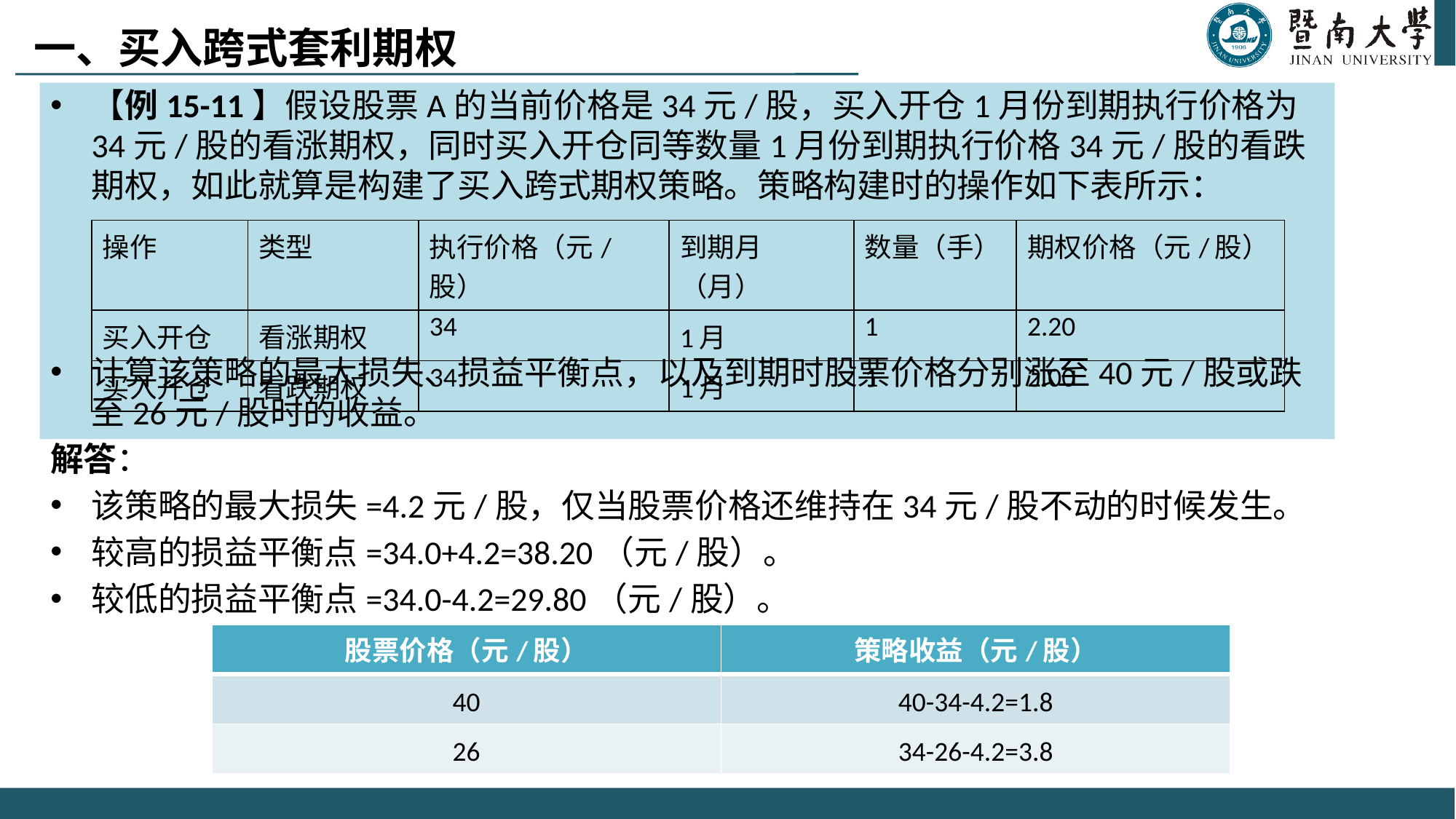

# 一、买入跨式套利期权

【例15-11】假设股票A的当前价格是34元/股，买入开仓1月份到期执行价格为34元/股的看涨期权，同时买入开仓同等数量1月份到期执行价格34元/股的看跌期权，如此就算是构建了买入跨式期权策略。策略构建时的操作如下表所示：

计算该策略的最大损失、损益平衡点，以及到期时股票价格分别涨至40元/股或跌至26元/股时的收益。
解答：
该策略的最大损失=4.2元/股，仅当股票价格还维持在34元/股不动的时候发生。
较高的损益平衡点=34.0+4.2=38.20（元/股）。
较低的损益平衡点=34.0-4.2=29.80（元/股）。

| 操作 | 类型 | 执行价格（元/股） | 到期月（月） | 数量（手） | 期权价格（元/股） |
| --- | --- | --- | --- | --- | --- |
| 买入开仓 | 看涨期权 | 34 | 1月 | 1 | 2.20 |
| 买入开仓 | 看跌期权 | 34 | 1月 | 1 | 2.00 |
| 股票价格（元/股） | 策略收益（元/股） |
| --- | --- |
| 40 | 40-34-4.2=1.8 |
| 26 | 34-26-4.2=3.8 |